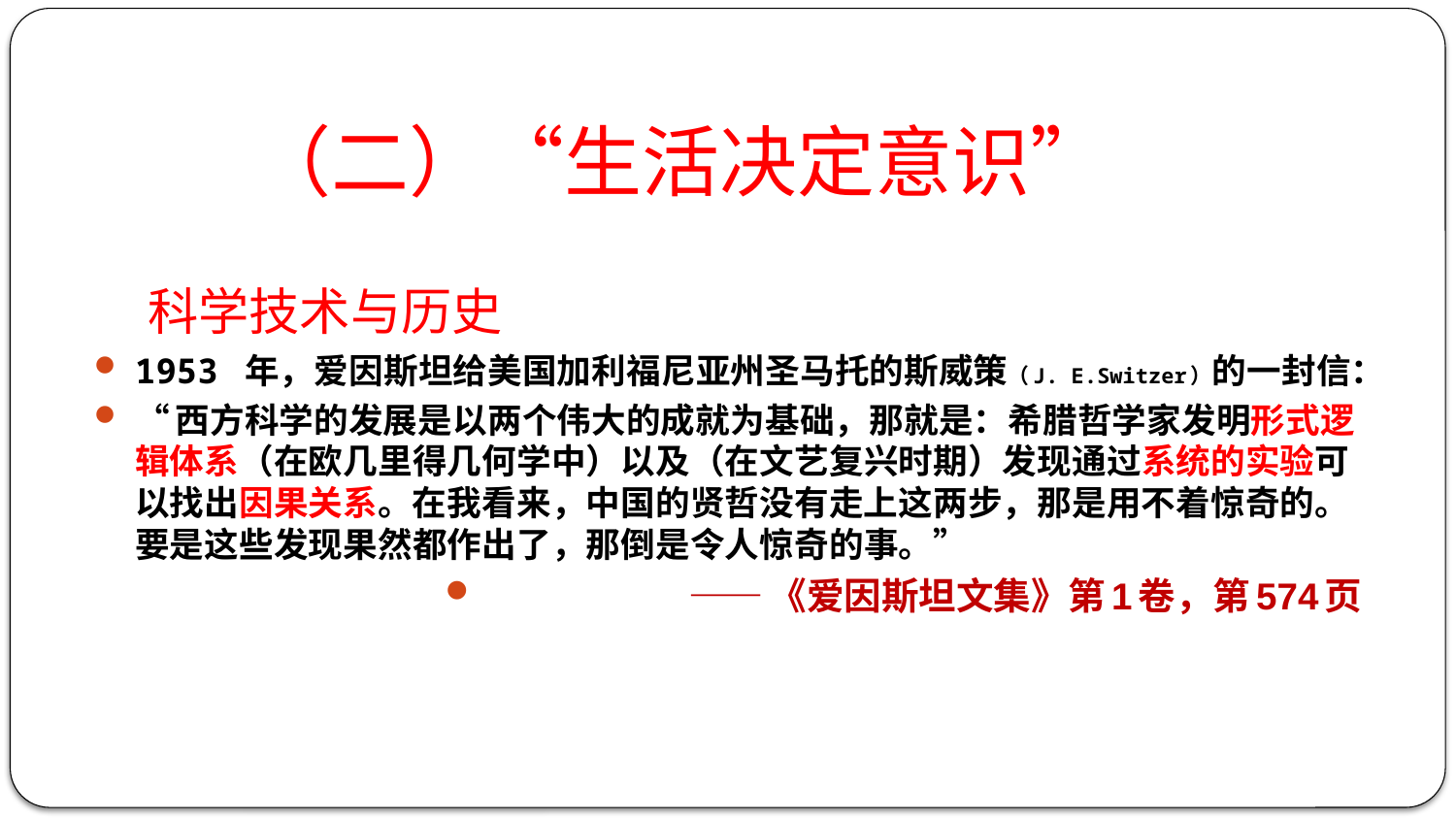

# （二）“生活决定意识”
    科学技术与历史
1953 年，爱因斯坦给美国加利福尼亚州圣马托的斯威策（J. E.Switzer）的一封信：
“西方科学的发展是以两个伟大的成就为基础，那就是：希腊哲学家发明形式逻辑体系（在欧几里得几何学中）以及（在文艺复兴时期）发现通过系统的实验可以找出因果关系。在我看来，中国的贤哲没有走上这两步，那是用不着惊奇的。要是这些发现果然都作出了，那倒是令人惊奇的事。”
——《爱因斯坦文集》第1卷，第574页